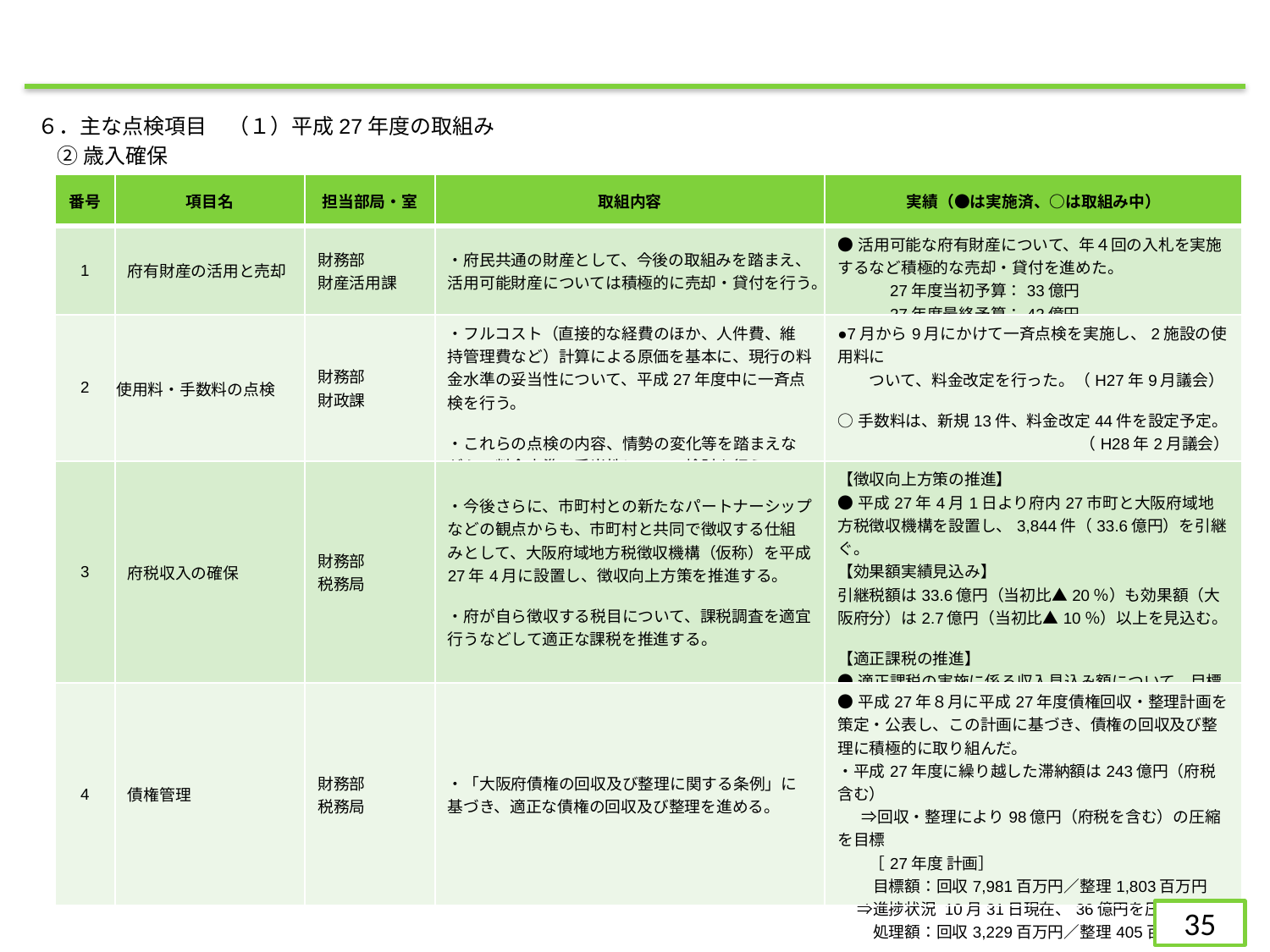

６．主な点検項目　（１）平成27年度の取組み
②歳入確保
| 番号 | 項目名 | 担当部局・室 | 取組内容 | 実績（●は実施済、○は取組み中） |
| --- | --- | --- | --- | --- |
| 1 | 府有財産の活用と売却 | 財務部 財産活用課 | ・府民共通の財産として、今後の取組みを踏まえ、活用可能財産については積極的に売却・貸付を行う。 | ●活用可能な府有財産について、年４回の入札を実施するなど積極的な売却・貸付を進めた。 　　　27年度当初予算：33億円 　　　27年度最終予算：42億円 |
| 2 | 使用料・手数料の点検 | 財務部 財政課 | ・フルコスト（直接的な経費のほか、人件費、維持管理費など）計算による原価を基本に、現行の料金水準の妥当性について、平成27年度中に一斉点検を行う。 ・これらの点検の内容、情勢の変化等を踏まえながら、料金水準の妥当性について検討を行う。 | ●7月から9月にかけて一斉点検を実施し、2施設の使用料に 　　ついて、料金改定を行った。（H27年9月議会） ○手数料は、新規13件、料金改定44件を設定予定。 　（H28年2月議会） |
| 3 | 府税収入の確保 | 財務部 税務局 | ・今後さらに、市町村との新たなパートナーシップなどの観点からも、市町村と共同で徴収する仕組みとして、大阪府域地方税徴収機構（仮称）を平成27年4月に設置し、徴収向上方策を推進する。 ・府が自ら徴収する税目について、課税調査を適宜行うなどして適正な課税を推進する。 | 【徴収向上方策の推進】 ●平成27年4月1日より府内27市町と大阪府域地方税徴収機構を設置し、3,844件（33.6億円）を引継ぐ。 【効果額実績見込み】 引継税額は33.6億円（当初比▲20％）も効果額（大阪府分）は2.7億円（当初比▲10％）以上を見込む。 【適正課税の推進】 ●適正課税の実施に係る収入見込み額について、目標である18億円に対し、3月末実績（見込み）は31億円。 |
| 4 | 債権管理 | 財務部 税務局 | ・「大阪府債権の回収及び整理に関する条例」に基づき、適正な債権の回収及び整理を進める。 | ●平成27年８月に平成27年度債権回収・整理計画を策定・公表し、この計画に基づき、債権の回収及び整理に積極的に取り組んだ。 ・平成27年度に繰り越した滞納額は243億円（府税含む） 　⇒回収・整理により98億円（府税を含む）の圧縮を目標 　　［27年度 計画］ 　 　目標額：回収7,981百万円／整理1,803百万円 　 ⇒進捗状況 10月31日現在、36億円を圧縮 　　 処理額：回収3,229百万円／整理405百万円 |
35